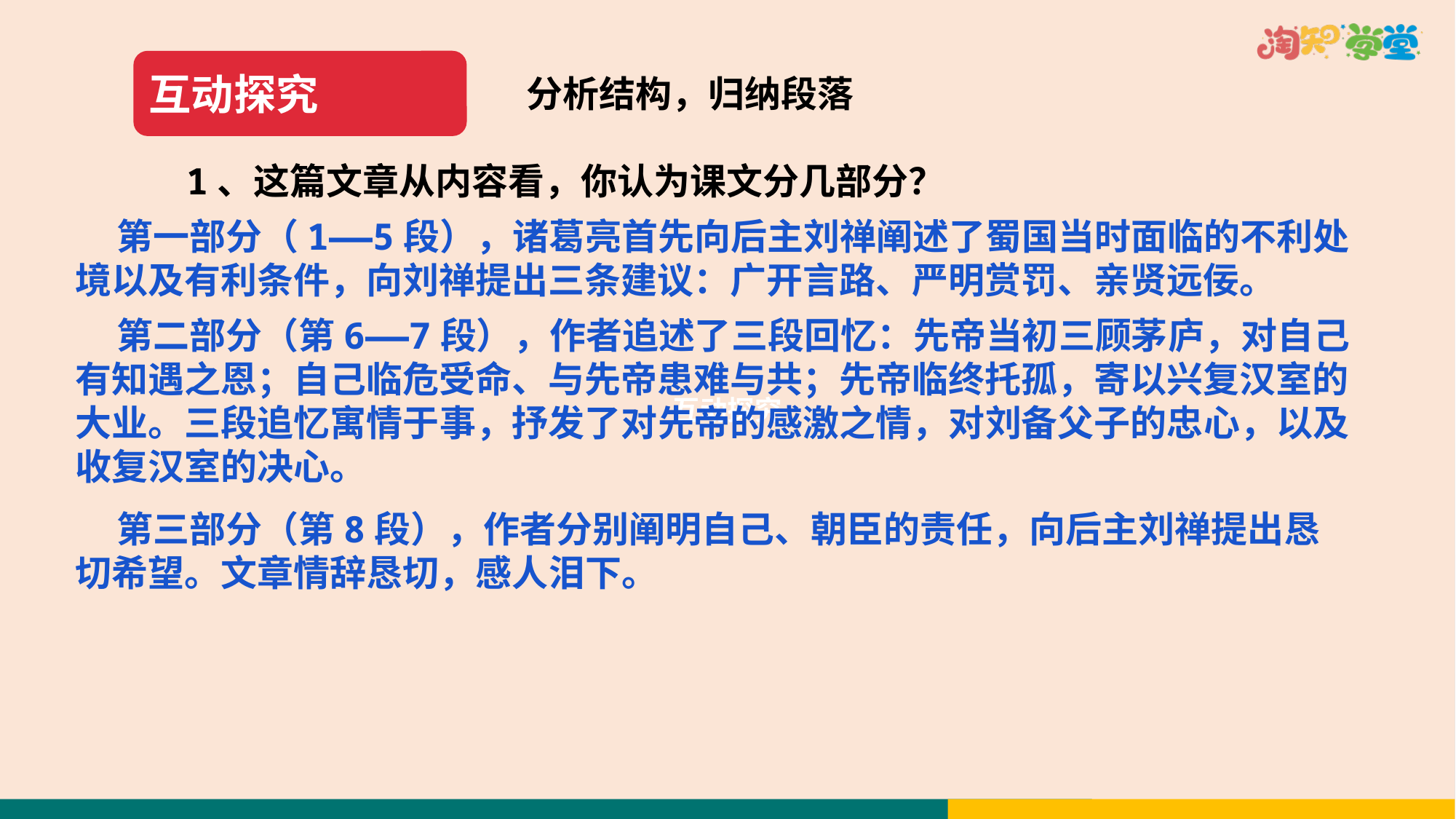

互动探究
分析结构，归纳段落
1、这篇文章从内容看，你认为课文分几部分？
    第一部分（1——5段），诸葛亮首先向后主刘禅阐述了蜀国当时面临的不利处境以及有利条件，向刘禅提出三条建议：广开言路、严明赏罚、亲贤远佞。
    第二部分（第6——7段），作者追述了三段回忆：先帝当初三顾茅庐，对自己有知遇之恩；自己临危受命、与先帝患难与共；先帝临终托孤，寄以兴复汉室的大业。三段追忆寓情于事，抒发了对先帝的感激之情，对刘备父子的忠心，以及收复汉室的决心。
互动探究
    第三部分（第8段），作者分别阐明自己、朝臣的责任，向后主刘禅提出恳切希望。文章情辞恳切，感人泪下。